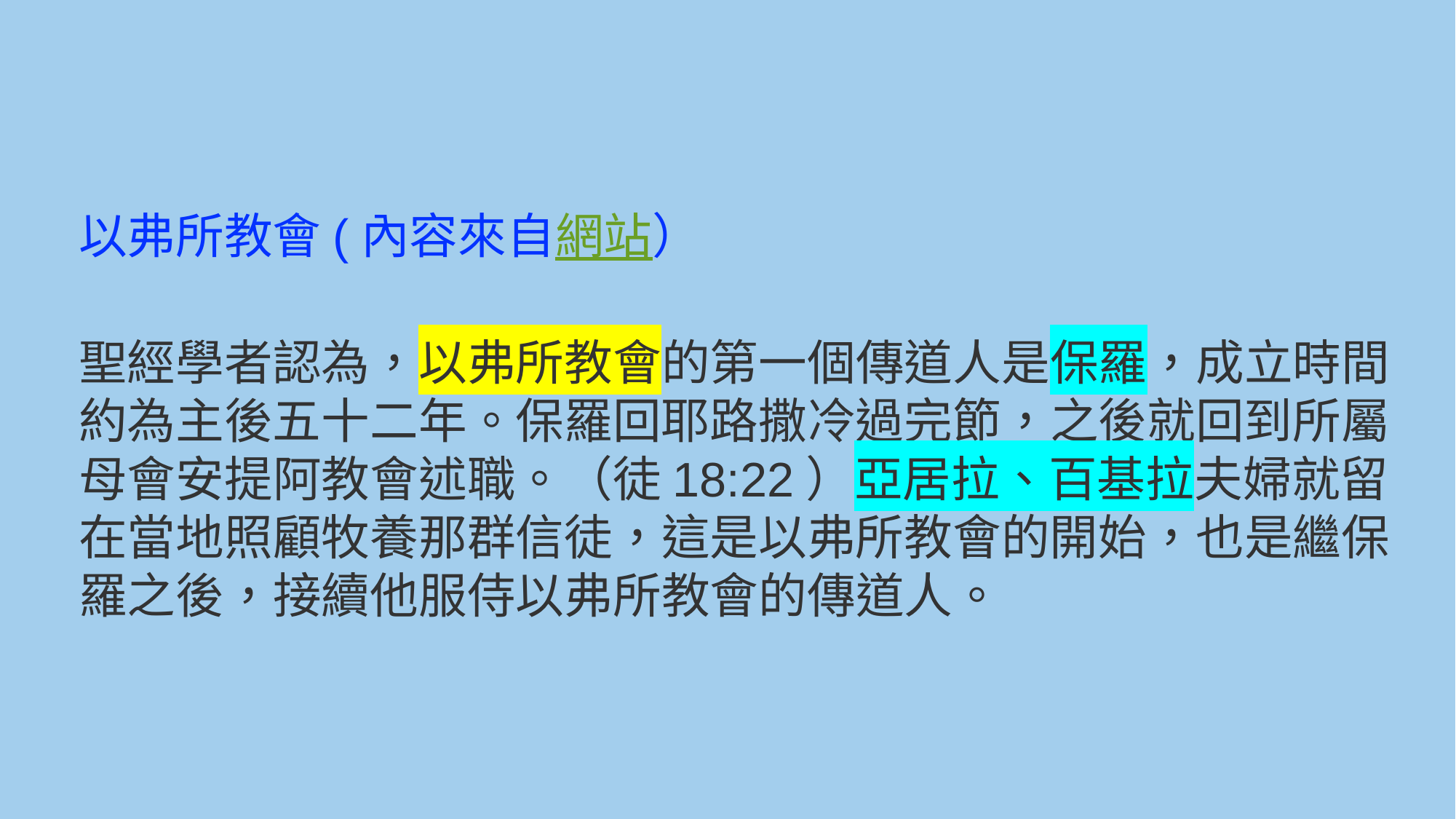

以弗所教會(內容來自網站）
聖經學者認為，以弗所教會的第一個傳道人是保羅，成立時間約為主後五十二年。保羅回耶路撒冷過完節，之後就回到所屬母會安提阿教會述職。（徒18:22）亞居拉、百基拉夫婦就留在當地照顧牧養那群信徒，這是以弗所教會的開始，也是繼保羅之後，接續他服侍以弗所教會的傳道人。